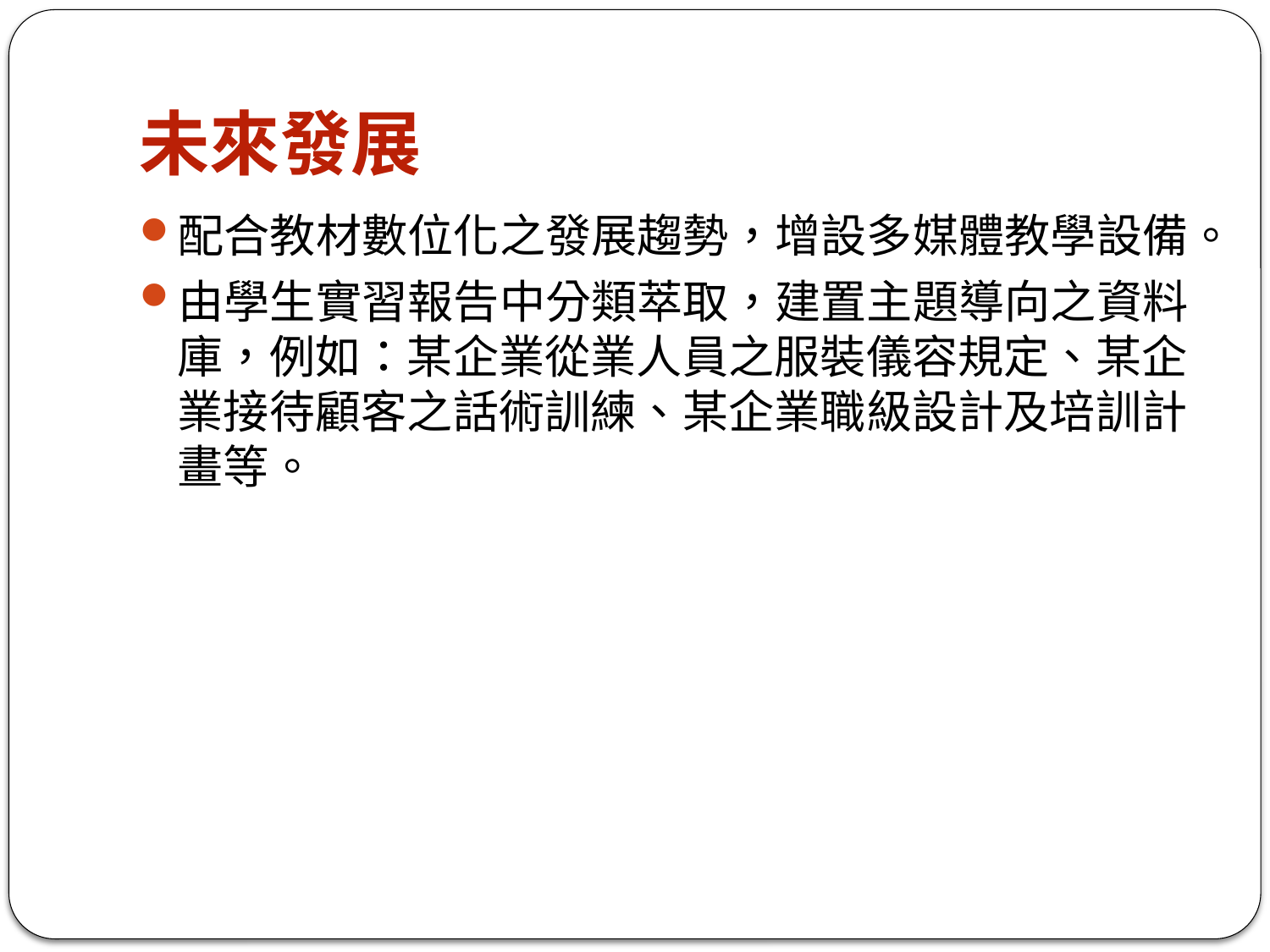

# 未來發展
配合教材數位化之發展趨勢，增設多媒體教學設備。
由學生實習報告中分類萃取，建置主題導向之資料庫，例如：某企業從業人員之服裝儀容規定、某企業接待顧客之話術訓練、某企業職級設計及培訓計畫等。